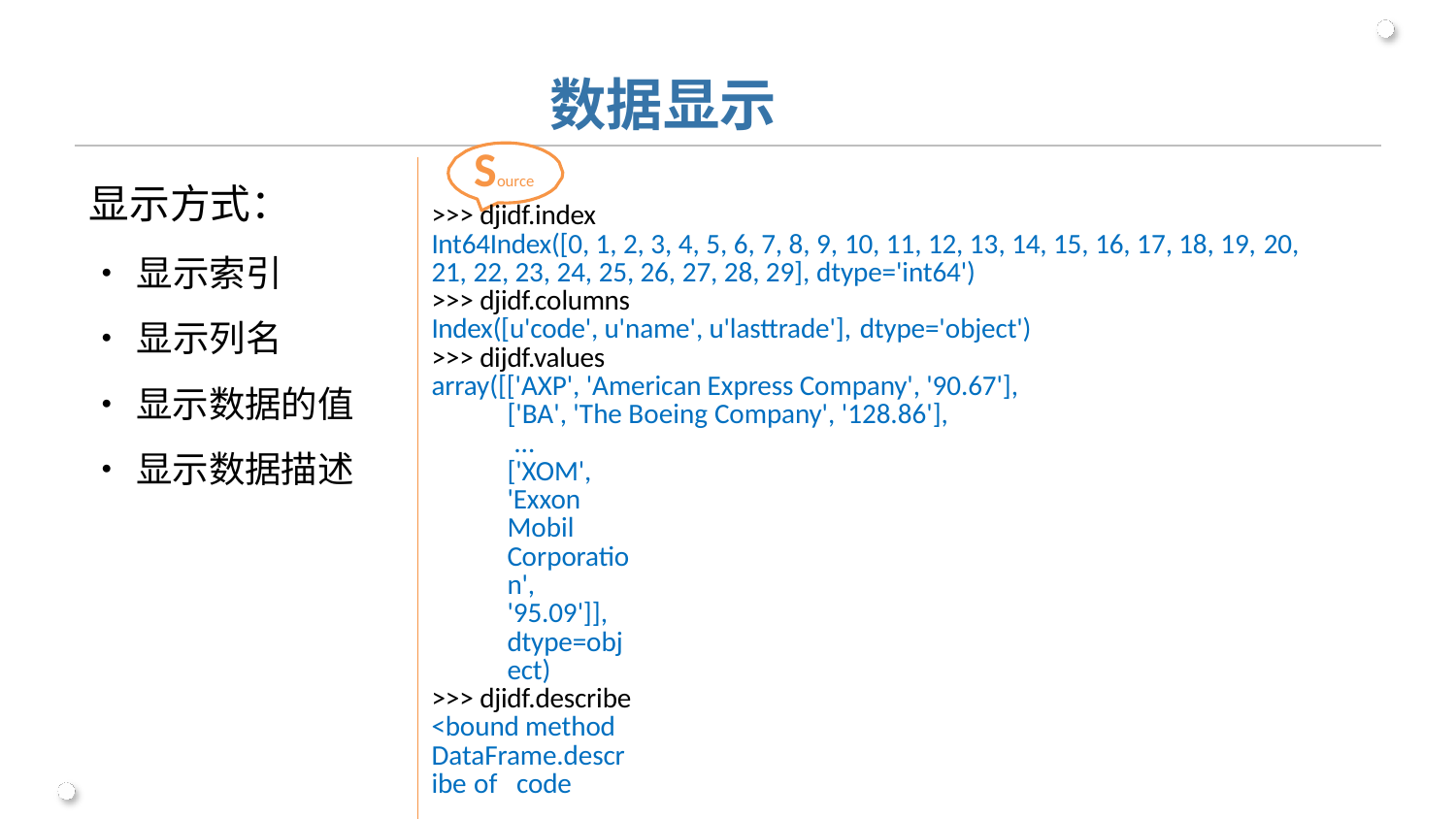

# 数据显示

| Source >>> djidf.index Int64Index([0, 1, 2, 3, 4, 5, 6, 7, 8, 9, 10, 11, 12, 13, 14, 15, 16, 17, 18, 19, 20, 21, 22, 23, 24, 25, 26, 27, 28, 29], dtype='int64') >>> djidf.columns Index([u'code', u'name', u'lasttrade'], dtype='object') >>> dijdf.values array([['AXP', 'American Express Company', '90.67'], ['BA', 'The Boeing Company', '128.86'], … ['XOM', 'Exxon Mobil Corporation', '95.09']], dtype=object) >>> djidf.describe <bound method DataFrame.describe of code name lasttrade 0 AXP American Express Company 90.67 |  |  |  |
| --- | --- | --- | --- |
| 1 … 29 | BA XOM | The Boeing Company Exxon Mobil Corporation | 128.86 95.09 |
显示方式：
•	显示索引
•	显示列名
•	显示数据的值
•	显示数据描述